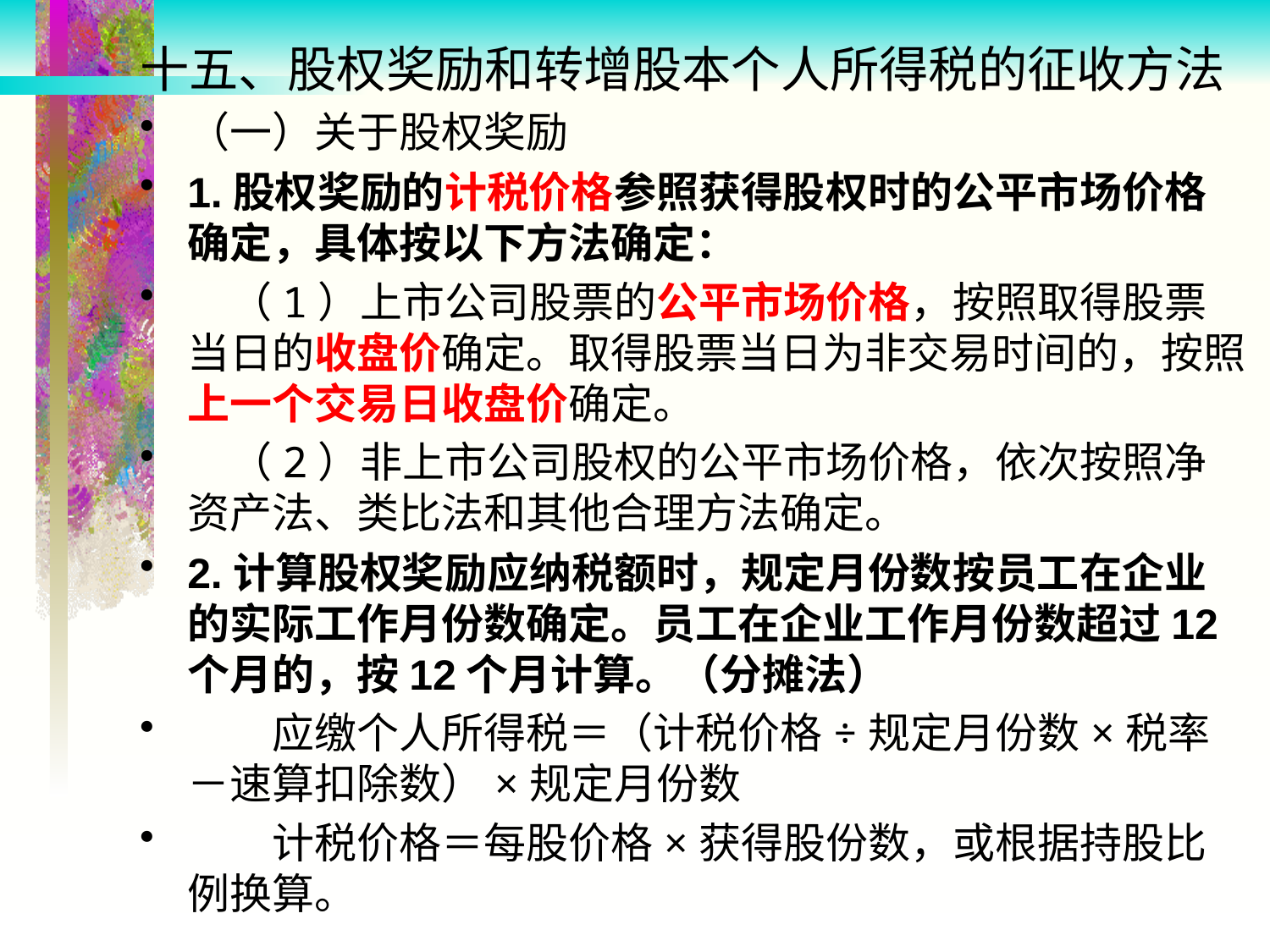

十五、股权奖励和转增股本个人所得税的征收方法
（一）关于股权奖励
1.股权奖励的计税价格参照获得股权时的公平市场价格确定，具体按以下方法确定：
　（1）上市公司股票的公平市场价格，按照取得股票当日的收盘价确定。取得股票当日为非交易时间的，按照上一个交易日收盘价确定。
　（2）非上市公司股权的公平市场价格，依次按照净资产法、类比法和其他合理方法确定。
2.计算股权奖励应纳税额时，规定月份数按员工在企业的实际工作月份数确定。员工在企业工作月份数超过12个月的，按12个月计算。（分摊法）
　　应缴个人所得税＝（计税价格÷规定月份数×税率－速算扣除数）×规定月份数
　　计税价格＝每股价格×获得股份数，或根据持股比例换算。